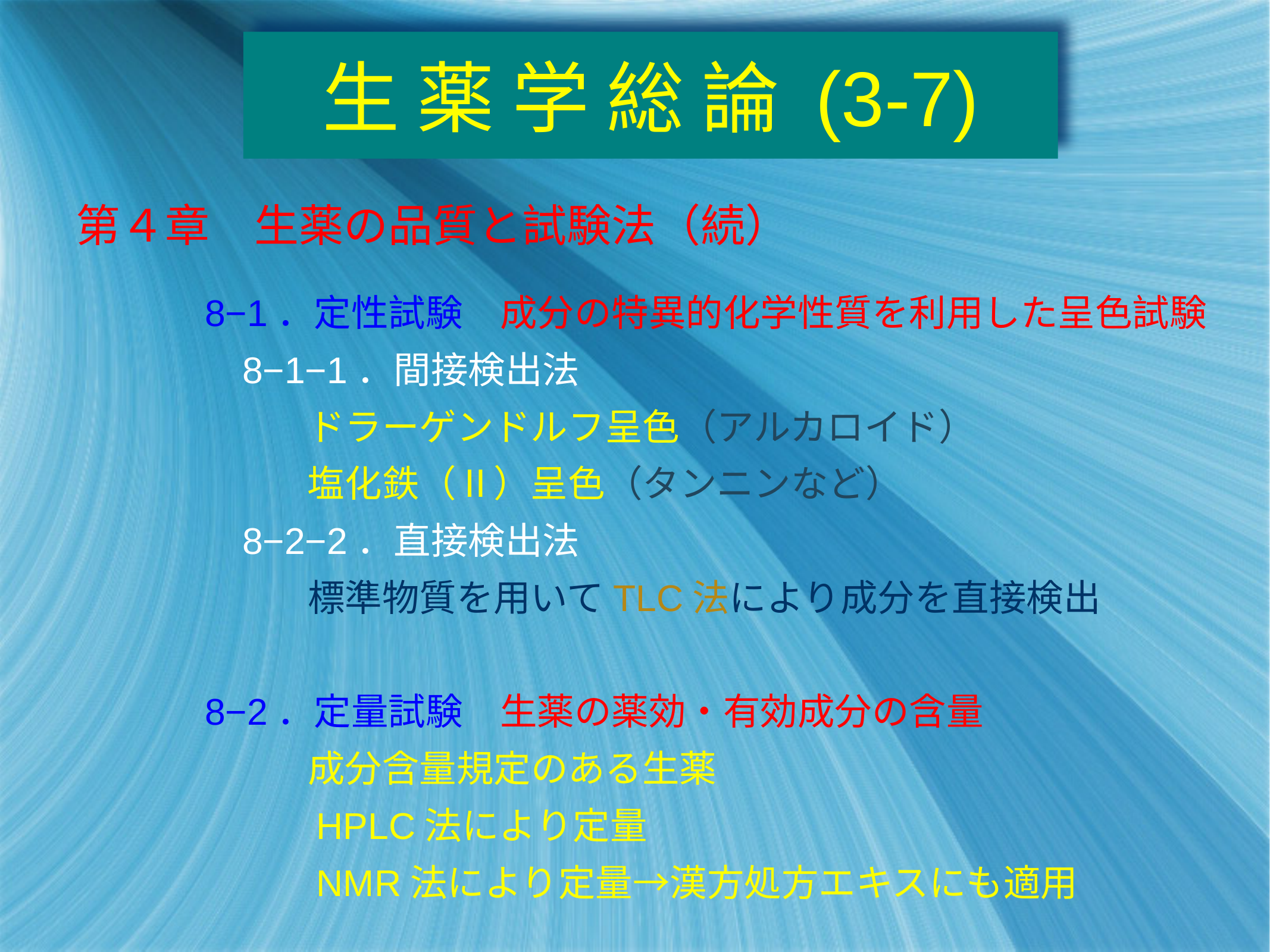

# 生 薬 学 総 論 (3-7)
第４章　生薬の品質と試験法（続）
　8−1．定性試験　成分の特異的化学性質を利用した呈色試験
　　8−1−1．間接検出法
　　　　ドラーゲンドルフ呈色（アルカロイド）
　　　　塩化鉄（Ⅱ）呈色（タンニンなど）
　　8−2−2．直接検出法
　　　　標準物質を用いてTLC法により成分を直接検出

　8−2．定量試験　生薬の薬効・有効成分の含量
　　　　成分含量規定のある生薬
　　　　HPLC法により定量
　　　　NMR法により定量→漢方処方エキスにも適用